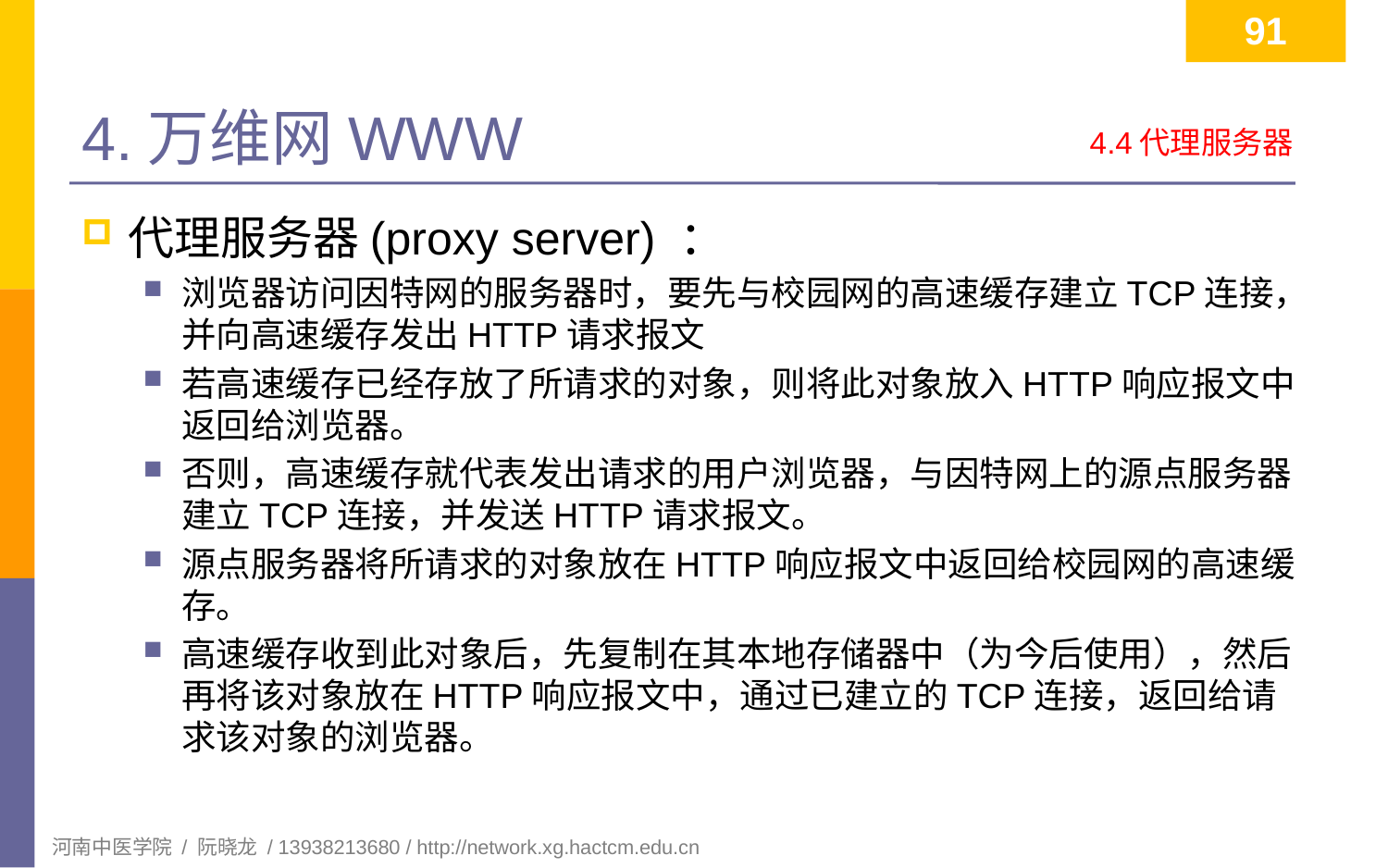

91
# 4.万维网WWW
4.4代理服务器
代理服务器(proxy server) ：
浏览器访问因特网的服务器时，要先与校园网的高速缓存建立TCP连接，并向高速缓存发出HTTP请求报文
若高速缓存已经存放了所请求的对象，则将此对象放入HTTP响应报文中返回给浏览器。
否则，高速缓存就代表发出请求的用户浏览器，与因特网上的源点服务器建立TCP连接，并发送HTTP请求报文。
源点服务器将所请求的对象放在HTTP响应报文中返回给校园网的高速缓存。
高速缓存收到此对象后，先复制在其本地存储器中（为今后使用），然后再将该对象放在HTTP响应报文中，通过已建立的TCP连接，返回给请求该对象的浏览器。